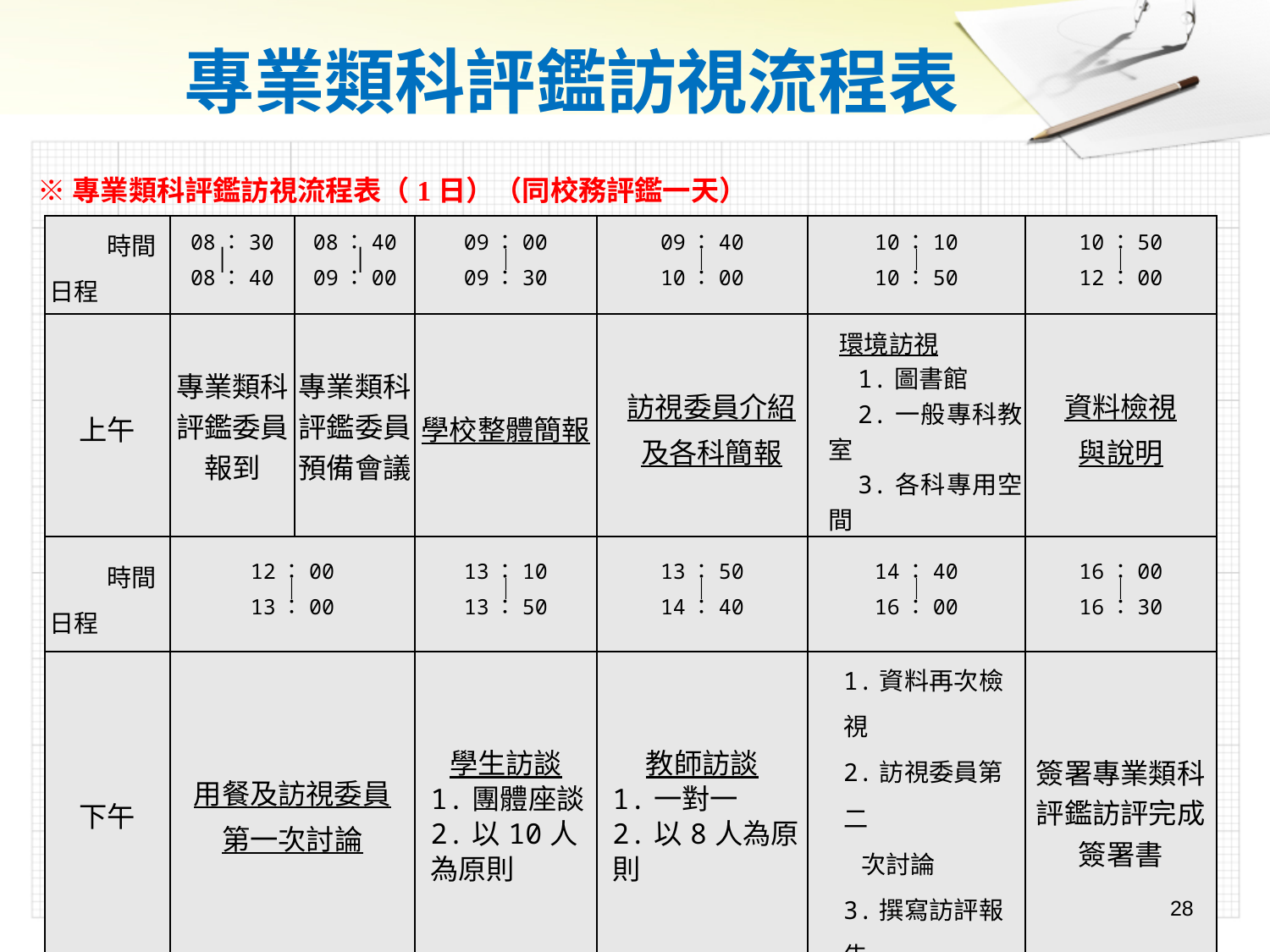

# 專業類科評鑑訪視流程表
※專業類科評鑑訪視流程表（1日）（同校務評鑑一天）

| 時間 日程 | 08：30 ▕ 08：40 | 08：40 ▕ 09：00 | 09：00 ｜ 09：30 | 09：40 ｜ 10：00 | 10：10 ｜ 10：50 | 10：50 ｜ 12：00 |
| --- | --- | --- | --- | --- | --- | --- |
| 上午 | 專業類科 評鑑委員 報到 | 專業類科 評鑑委員預備會議 | 學校整體簡報 | 訪視委員介紹 及各科簡報 | 環境訪視 1.圖書館 2.一般專科教室 3.各科專用空間 | 資料檢視 與說明 |
| 時間 日程 | 12：00 ｜ 13：00 |  | 13：10 ｜ 13：50 | 13：50 ｜ 14：40 | 14：40 ｜ 16：00 | 16：00 ｜ 16：30 |
| 下午 | 用餐及訪視委員 第一次討論 |  | 學生訪談 1.團體座談 2.以10人為原則 | 教師訪談 1.一對一 2.以8人為原則 | 1.資料再次檢視 2.訪視委員第二 次討論 3.撰寫訪評報告 | 簽署專業類科評鑑訪評完成簽署書 |
28